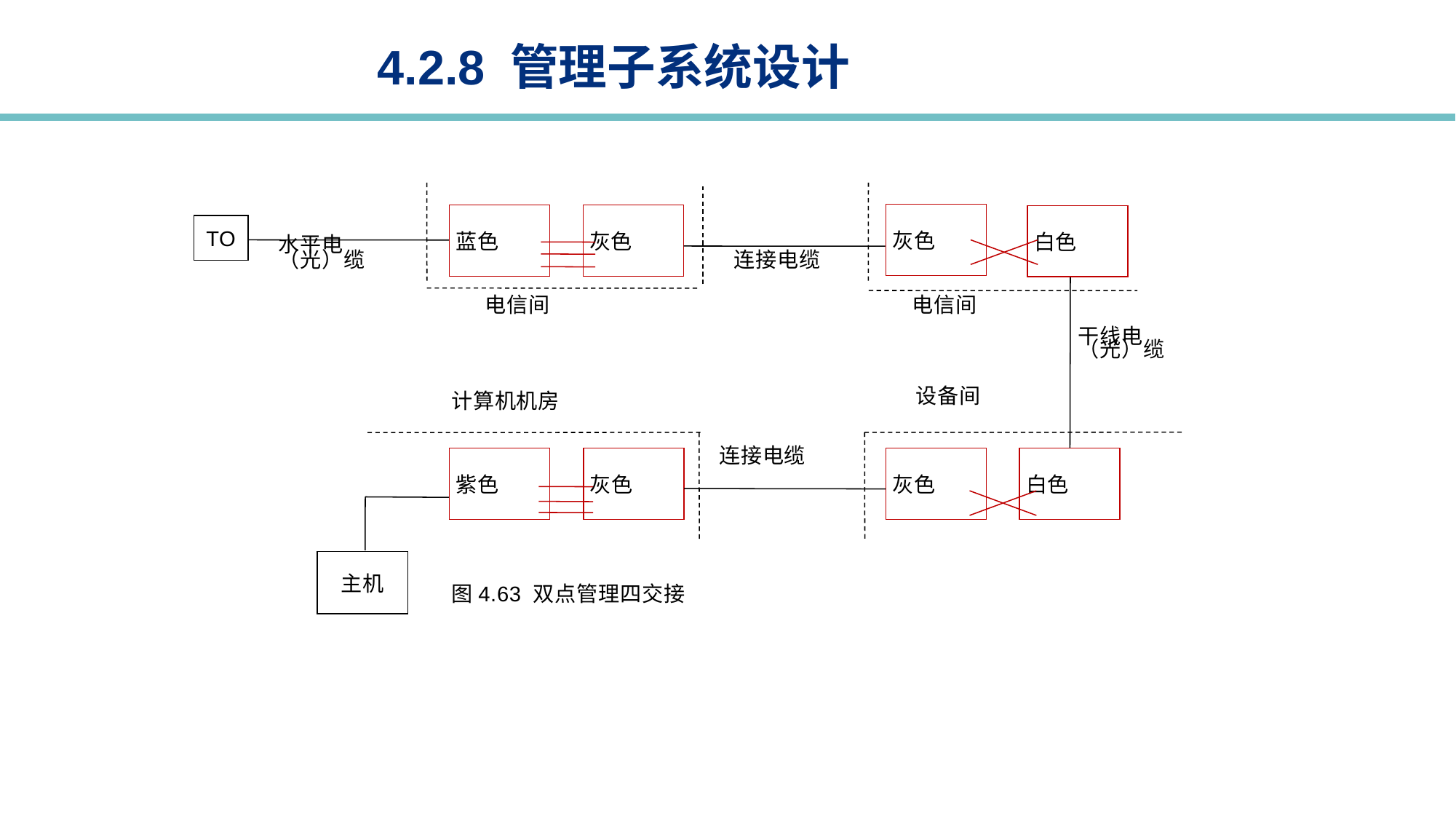

4.2.8 管理子系统设计

灰色
蓝色
灰色
白色
TO
水平电
（光）缆
连接电缆
电信间
电信间
干线电
（光）缆
设备间
计算机机房
连接电缆
紫色
灰色
灰色
白色
主机
图4.63 双点管理四交接